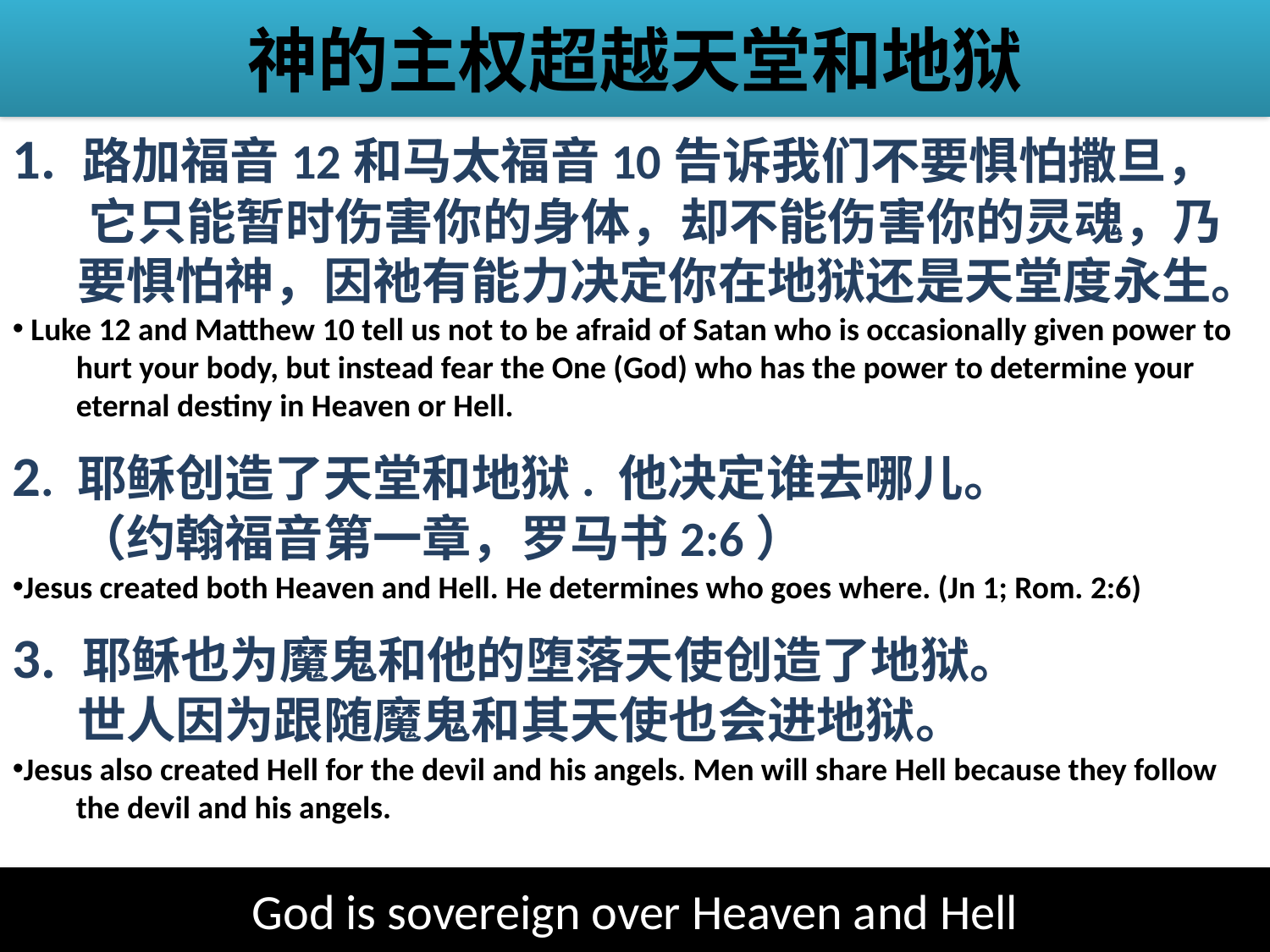

神的主权超越天堂和地狱
1. 路加福音12和马太福音10告诉我们不要惧怕撒旦，     它只能暂时伤害你的身体，却不能伤害你的灵魂，乃要惧怕神，因祂有能力决定你在地狱还是天堂度永生。
 Luke 12 and Matthew 10 tell us not to be afraid of Satan who is occasionally given power to hurt your body, but instead fear the One (God) who has the power to determine your eternal destiny in Heaven or Hell.

2. 耶稣创造了天堂和地狱. 他决定谁去哪儿。                   （约翰福音第一章，罗马书2:6）
Jesus created both Heaven and Hell. He determines who goes where. (Jn 1; Rom. 2:6)

3. 耶稣也为魔鬼和他的堕落天使创造了地狱。                      世人因为跟随魔鬼和其天使也会进地狱。
Jesus also created Hell for the devil and his angels. Men will share Hell because they follow the devil and his angels.
God is sovereign over Heaven and Hell